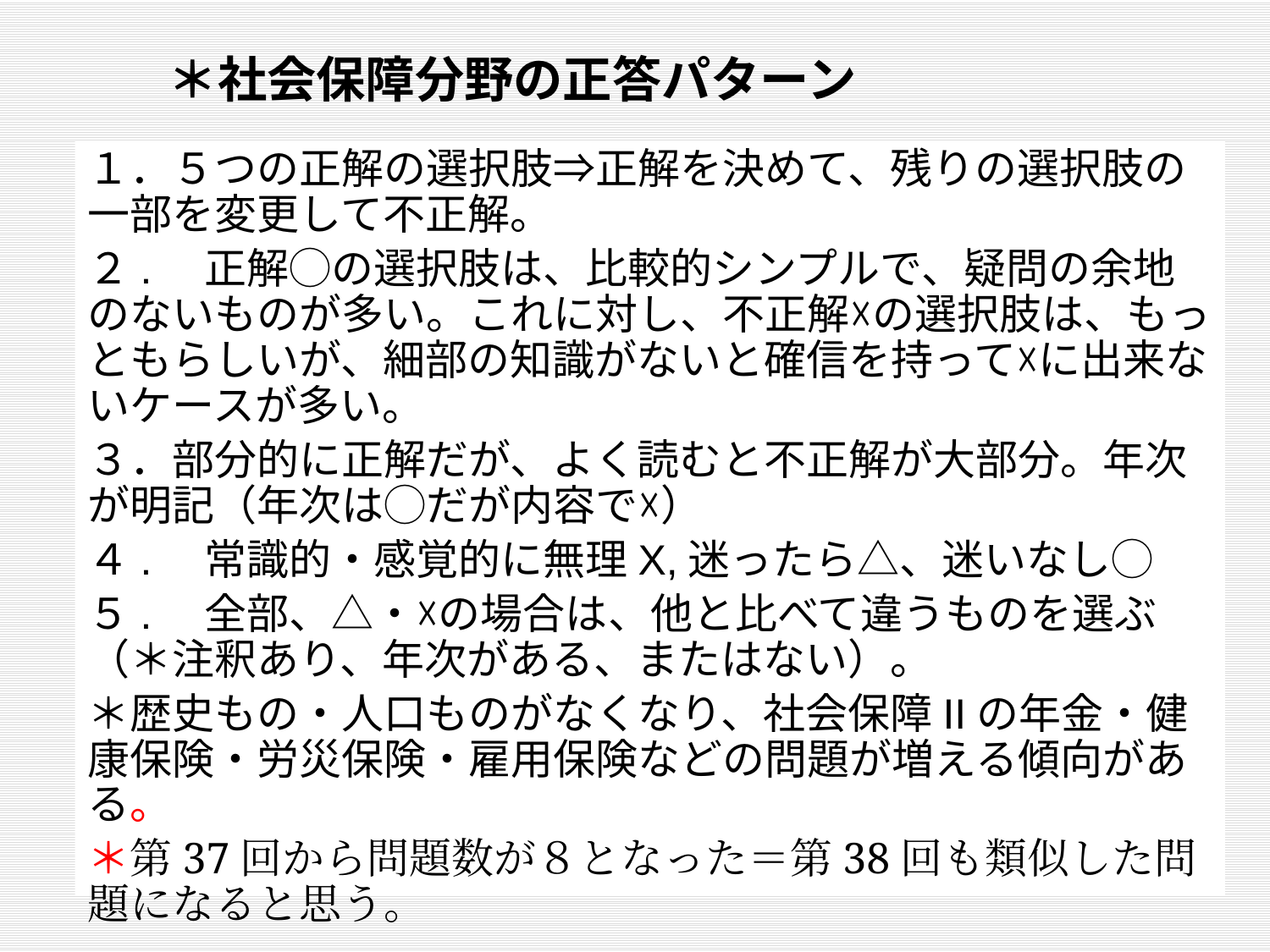

# ＊社会保障分野の正答パターン
１．５つの正解の選択肢⇒正解を決めて、残りの選択肢の一部を変更して不正解。
２.　正解◯の選択肢は、比較的シンプルで、疑問の余地のないものが多い。これに対し、不正解☓の選択肢は、もっともらしいが、細部の知識がないと確信を持って☓に出来ないケースが多い。
３．部分的に正解だが、よく読むと不正解が大部分。年次が明記（年次は◯だが内容で☓）
４.　常識的・感覚的に無理X,迷ったら△、迷いなし◯
５.　全部、△・☓の場合は、他と比べて違うものを選ぶ（＊注釈あり、年次がある、またはない）。
＊歴史もの・人口ものがなくなり、社会保障IIの年金・健康保険・労災保険・雇用保険などの問題が増える傾向がある。
＊第37回から問題数が８となった＝第38回も類似した問題になると思う。